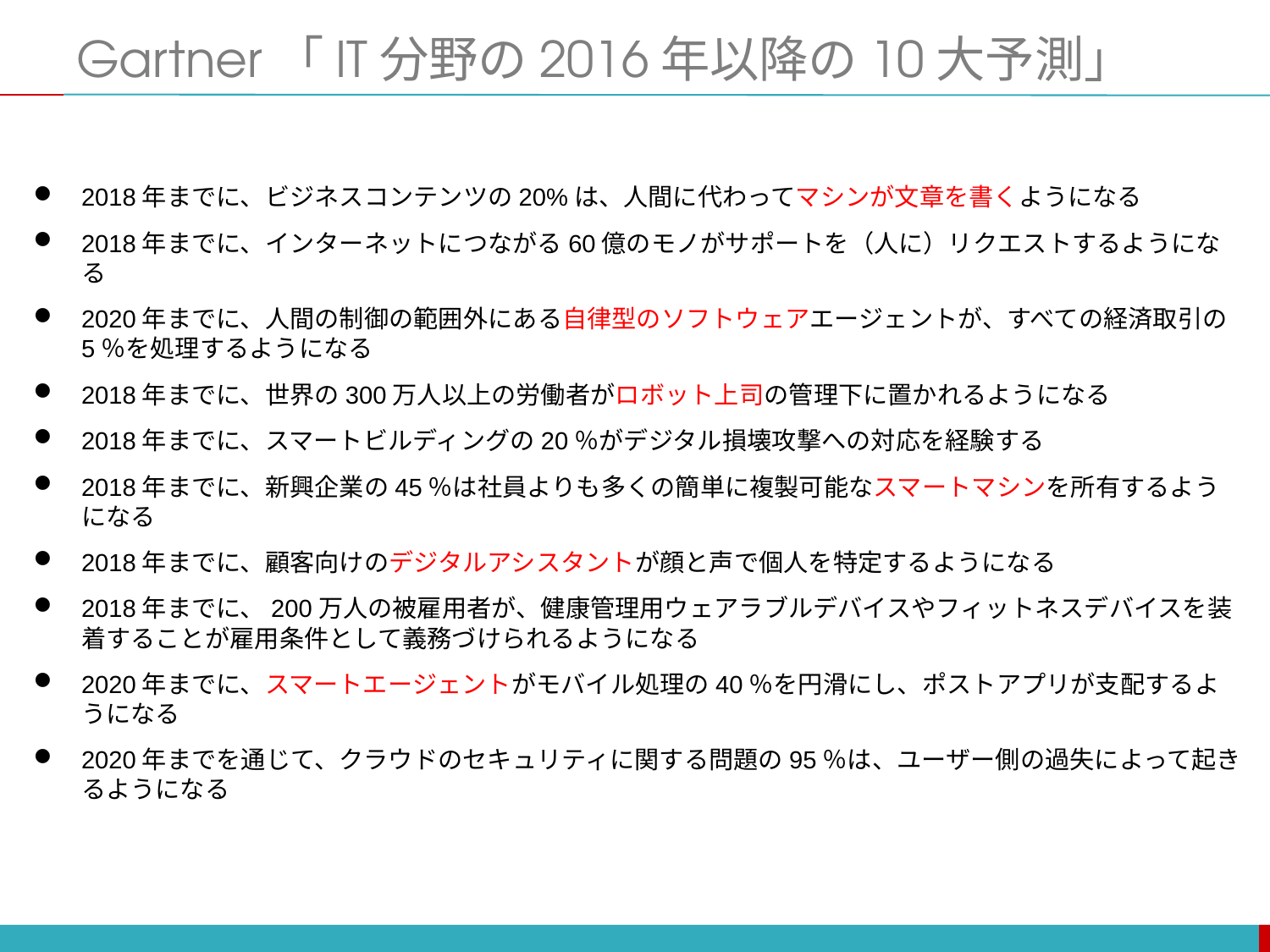

# Gartner「IT分野の2016年以降の10大予測」
2018年までに、ビジネスコンテンツの20%は、人間に代わってマシンが文章を書くようになる
2018年までに、インターネットにつながる60億のモノがサポートを（人に）リクエストするようになる
2020年までに、人間の制御の範囲外にある自律型のソフトウェアエージェントが、すべての経済取引の5％を処理するようになる
2018年までに、世界の300万人以上の労働者がロボット上司の管理下に置かれるようになる
2018年までに、スマートビルディングの20％がデジタル損壊攻撃への対応を経験する
2018年までに、新興企業の45％は社員よりも多くの簡単に複製可能なスマートマシンを所有するようになる
2018年までに、顧客向けのデジタルアシスタントが顔と声で個人を特定するようになる
2018年までに、200万人の被雇用者が、健康管理用ウェアラブルデバイスやフィットネスデバイスを装着することが雇用条件として義務づけられるようになる
2020年までに、スマートエージェントがモバイル処理の40％を円滑にし、ポストアプリが支配するようになる
2020年までを通じて、クラウドのセキュリティに関する問題の95％は、ユーザー側の過失によって起きるようになる